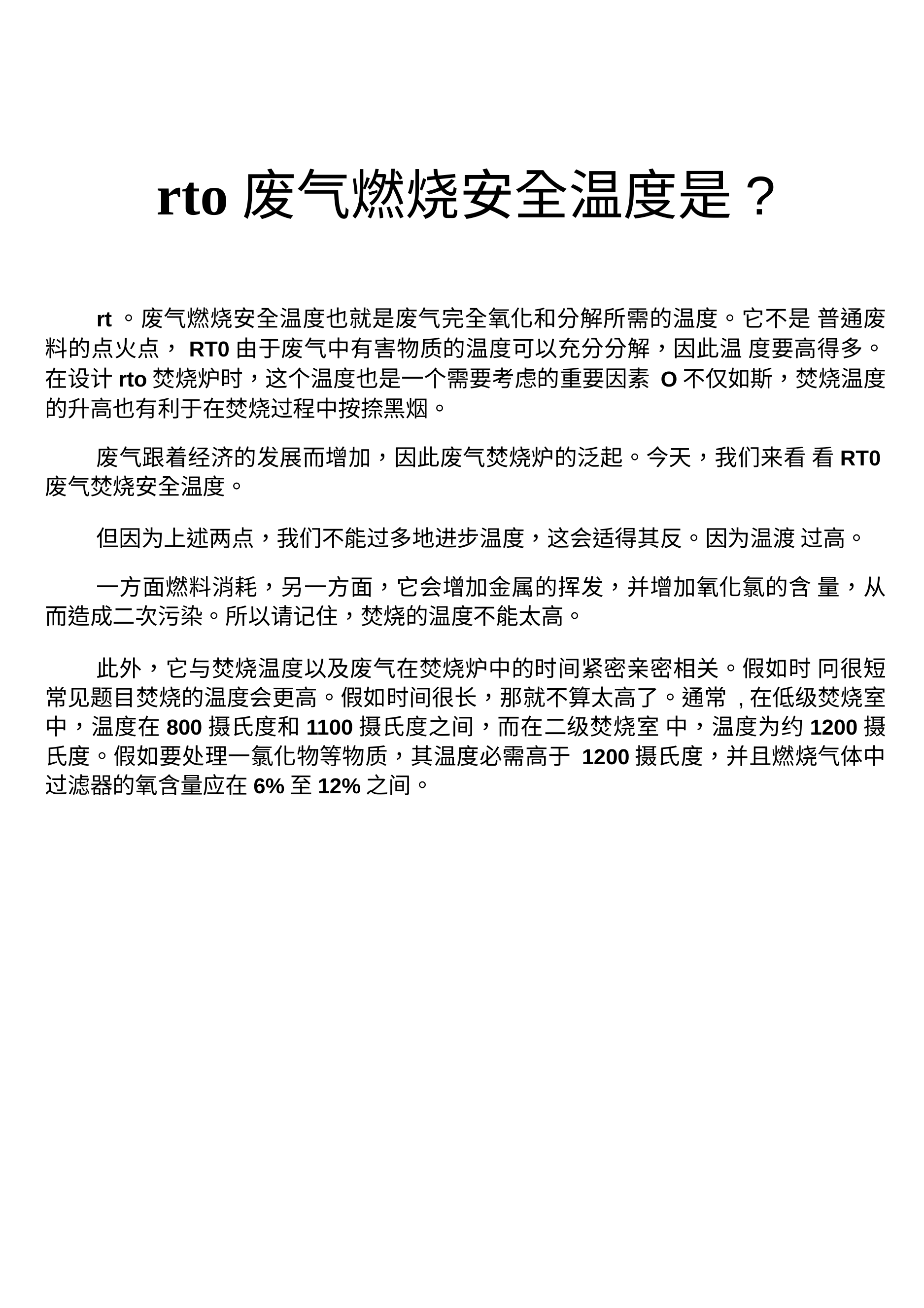

rto废气燃烧安全温度是?
rt。废气燃烧安全温度也就是废气完全氧化和分解所需的温度。它不是 普通废料的点火点，RT0由于废气中有害物质的温度可以充分分解，因此温 度要高得多。在设计rto焚烧炉时，这个温度也是一个需要考虑的重要因素 O不仅如斯，焚烧温度的升高也有利于在焚烧过程中按捺黑烟。
废气跟着经济的发展而增加，因此废气焚烧炉的泛起。今天，我们来看 看RT0废气焚烧安全温度。
但因为上述两点，我们不能过多地进步温度，这会适得其反。因为温渡 过高。
一方面燃料消耗，另一方面，它会增加金属的挥发，并增加氧化氯的含 量，从而造成二次污染。所以请记住，焚烧的温度不能太高。
此外，它与焚烧温度以及废气在焚烧炉中的时间紧密亲密相关。假如时 冋很短常见题目焚烧的温度会更高。假如时间很长，那就不算太高了。通常 ,在低级焚烧室中，温度在800摄氏度和1100摄氏度之间，而在二级焚烧室 中，温度为约1200摄氏度。假如要处理一氯化物等物质，其温度必需高于 1200摄氏度，并且燃烧气体中过滤器的氧含量应在6%至12%之间。